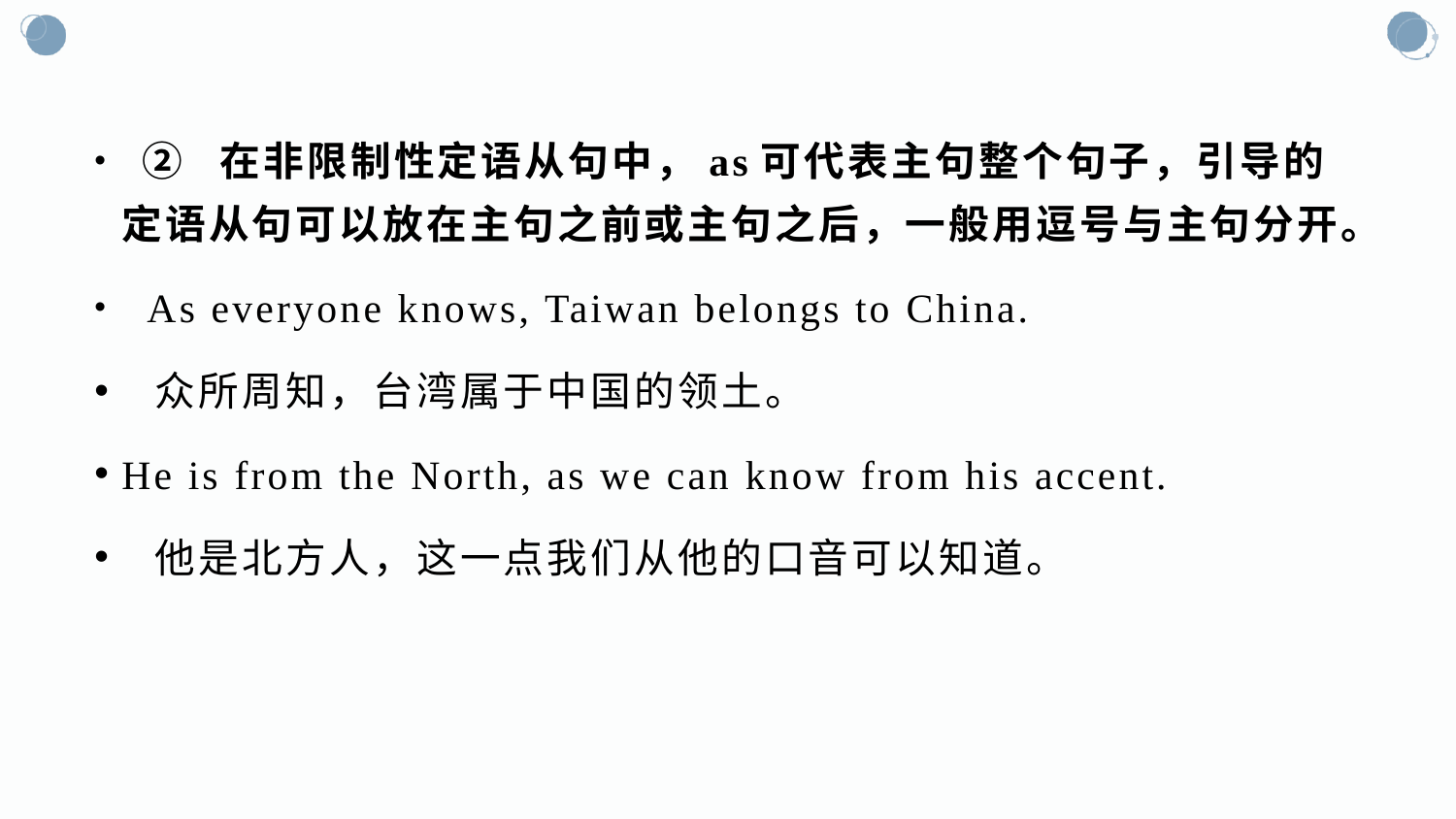

#
  ②  在非限制性定语从句中，as可代表主句整个句子，引导的定语从句可以放在主句之前或主句之后，一般用逗号与主句分开。
  As everyone knows, Taiwan belongs to China.
  众所周知，台湾属于中国的领土。
He is from the North, as we can know from his accent.
  他是北方人，这一点我们从他的口音可以知道。